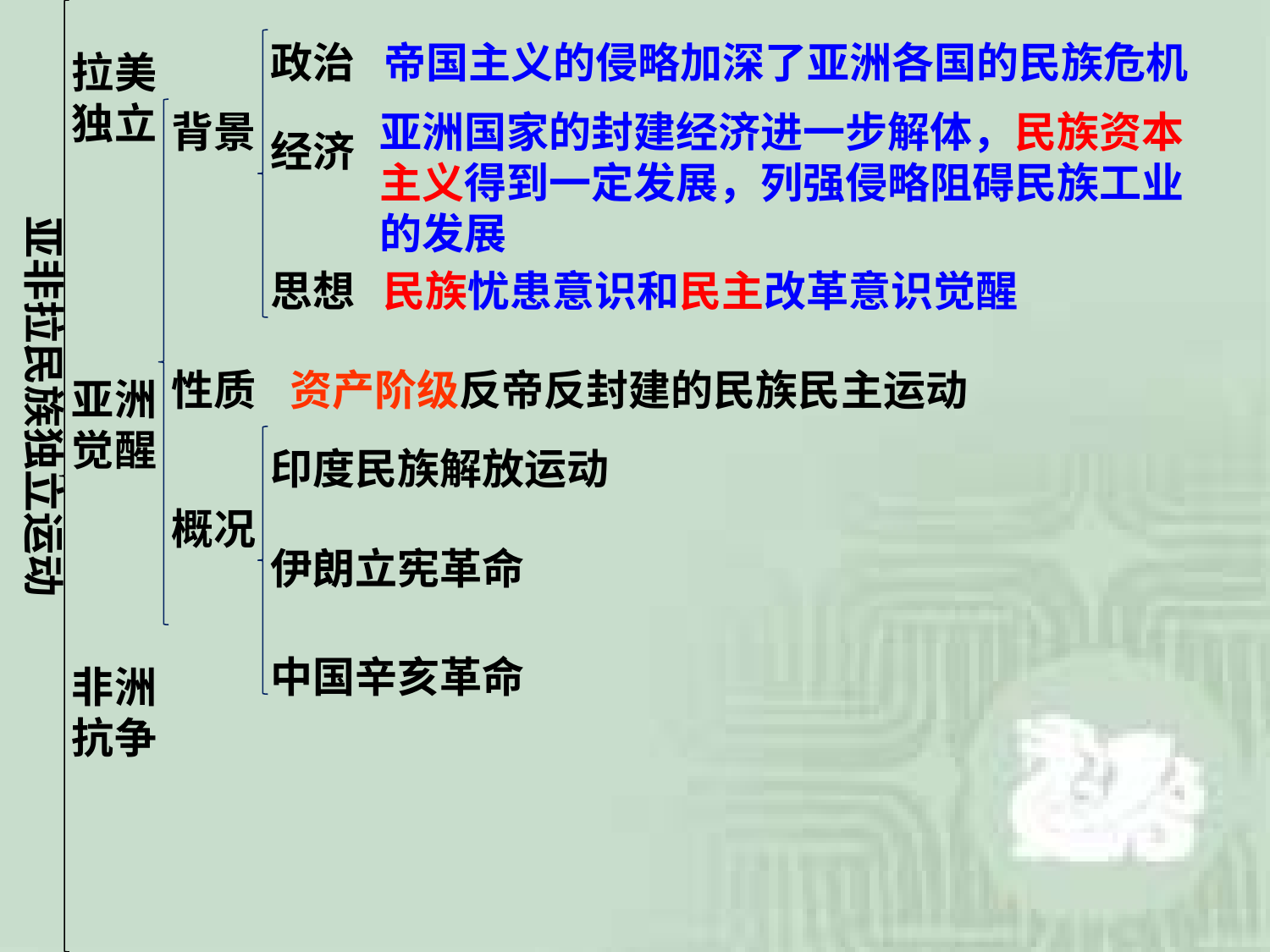

政治
帝国主义的侵略加深了亚洲各国的民族危机
拉美独立

背景
亚洲国家的封建经济进一步解体，民族资本主义得到一定发展，列强侵略阻碍民族工业的发展
经济
亚非拉民族独立运动
思想
民族忧患意识和民主改革意识觉醒
性质
资产阶级反帝反封建的民族民主运动
亚洲觉醒

印度民族解放运动
概况
伊朗立宪革命
中国辛亥革命
非洲抗争